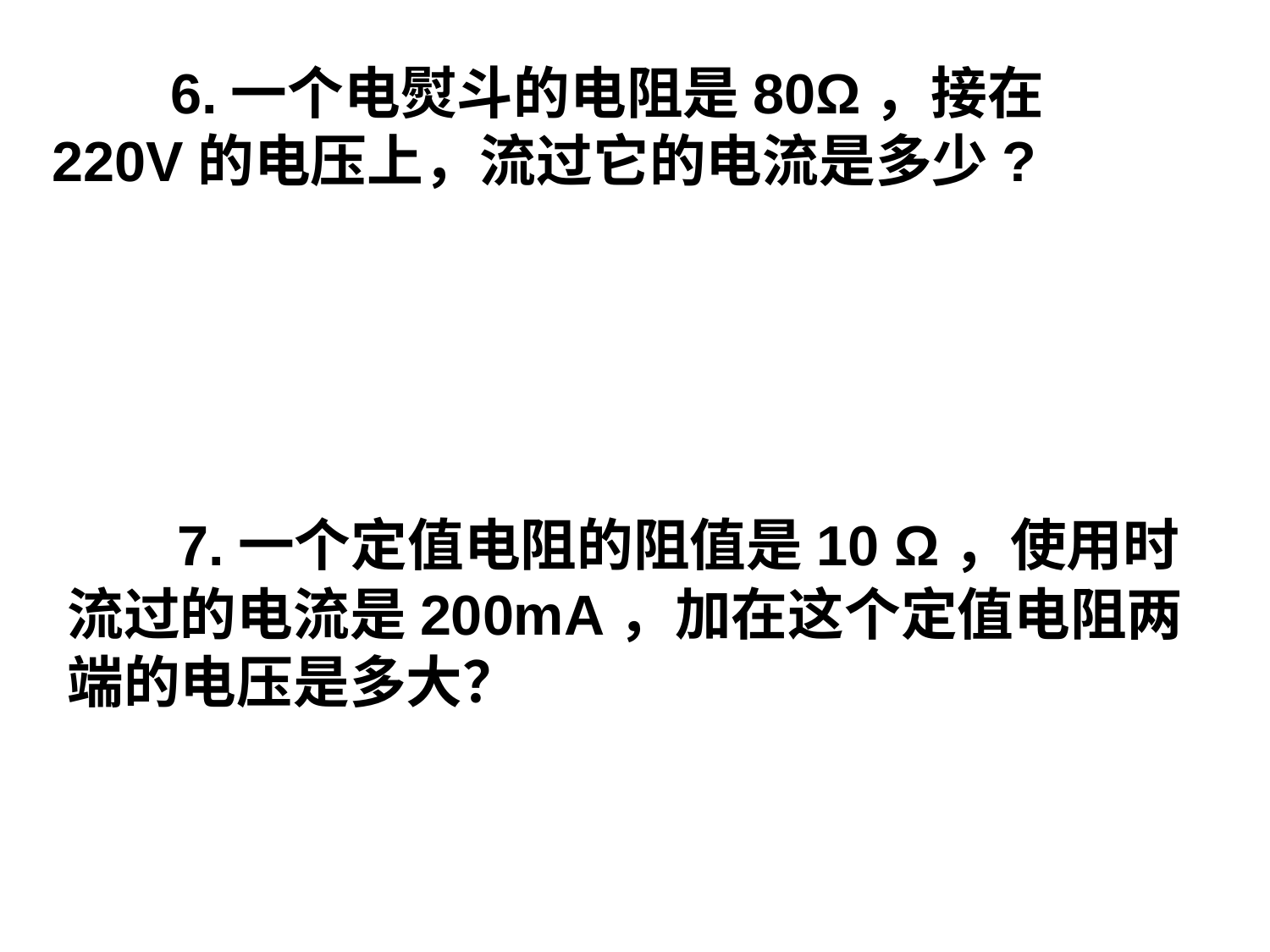

6.一个电熨斗的电阻是80Ω，接在 220V的电压上，流过它的电流是多少?
     7.一个定值电阻的阻值是10 Ω，使用时流过的电流是200mA，加在这个定值电阻两端的电压是多大？